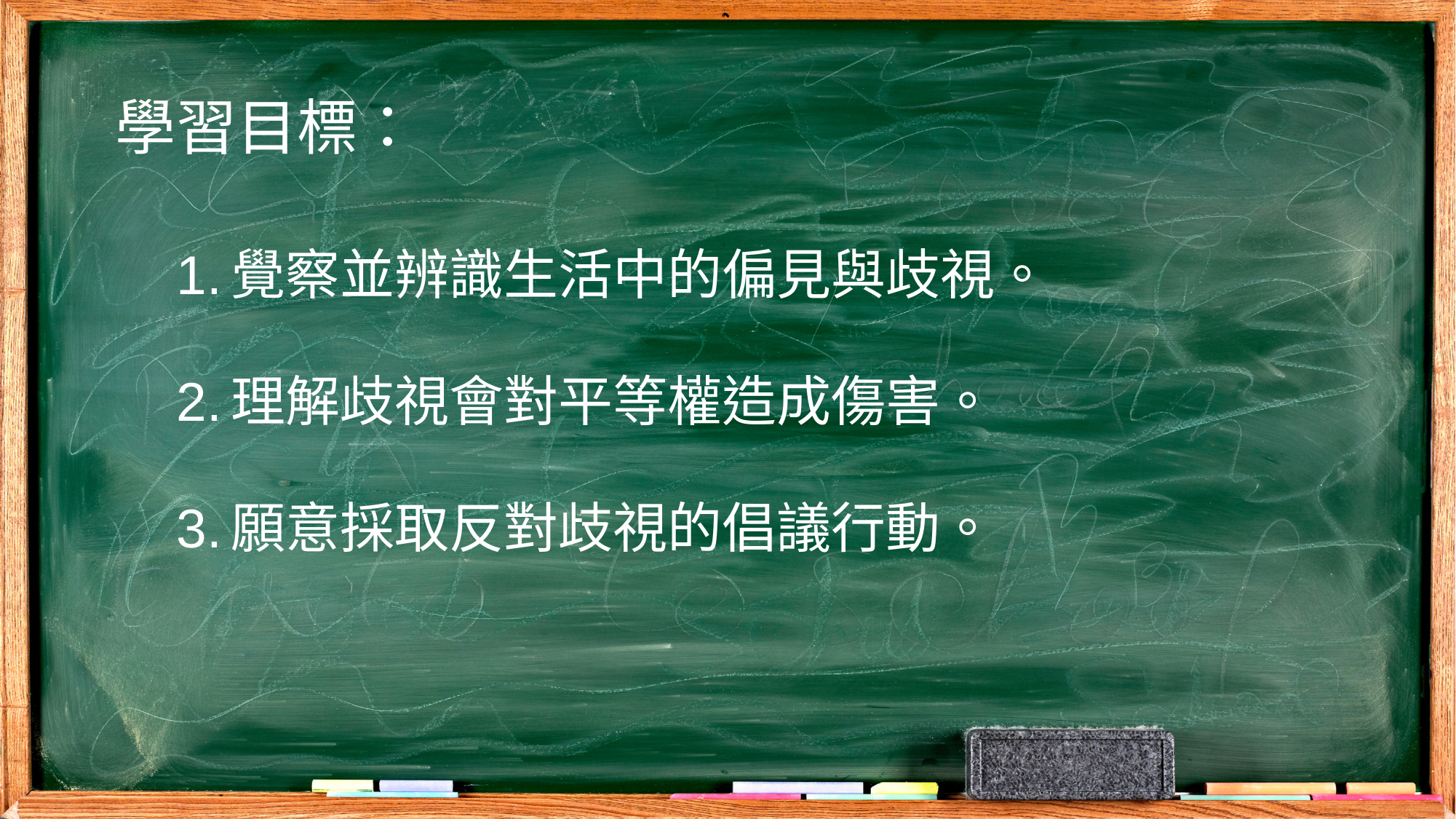

# 學習目標：
覺察並辨識生活中的偏見與歧視。
理解歧視會對平等權造成傷害。
願意採取反對歧視的倡議行動。